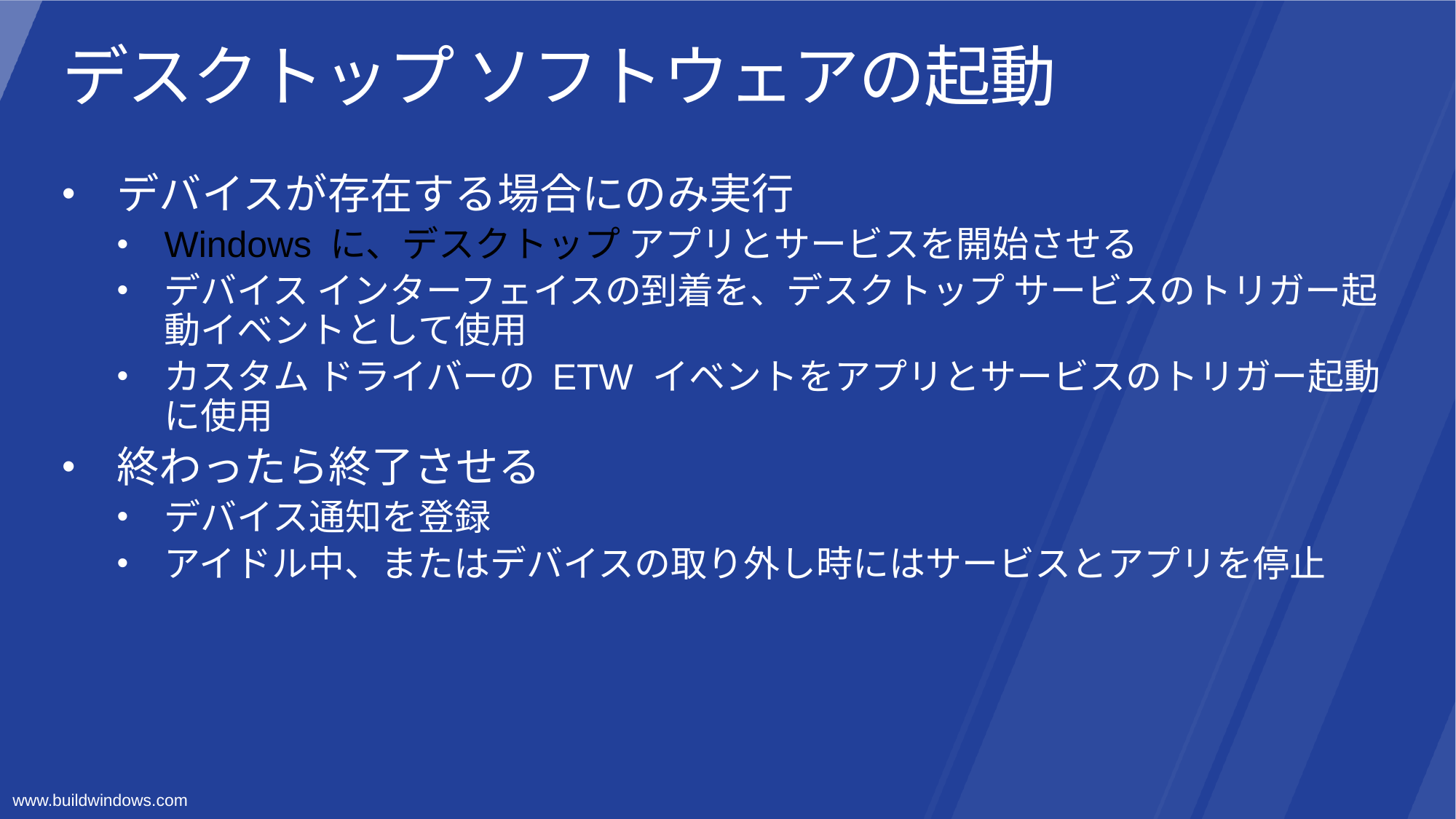

# デスクトップ ソフトウェアの起動
デバイスが存在する場合にのみ実行
Windows に、デスクトップ アプリとサービスを開始させる
デバイス インターフェイスの到着を、デスクトップ サービスのトリガー起動イベントとして使用
カスタム ドライバーの ETW イベントをアプリとサービスのトリガー起動に使用
終わったら終了させる
デバイス通知を登録
アイドル中、またはデバイスの取り外し時にはサービスとアプリを停止